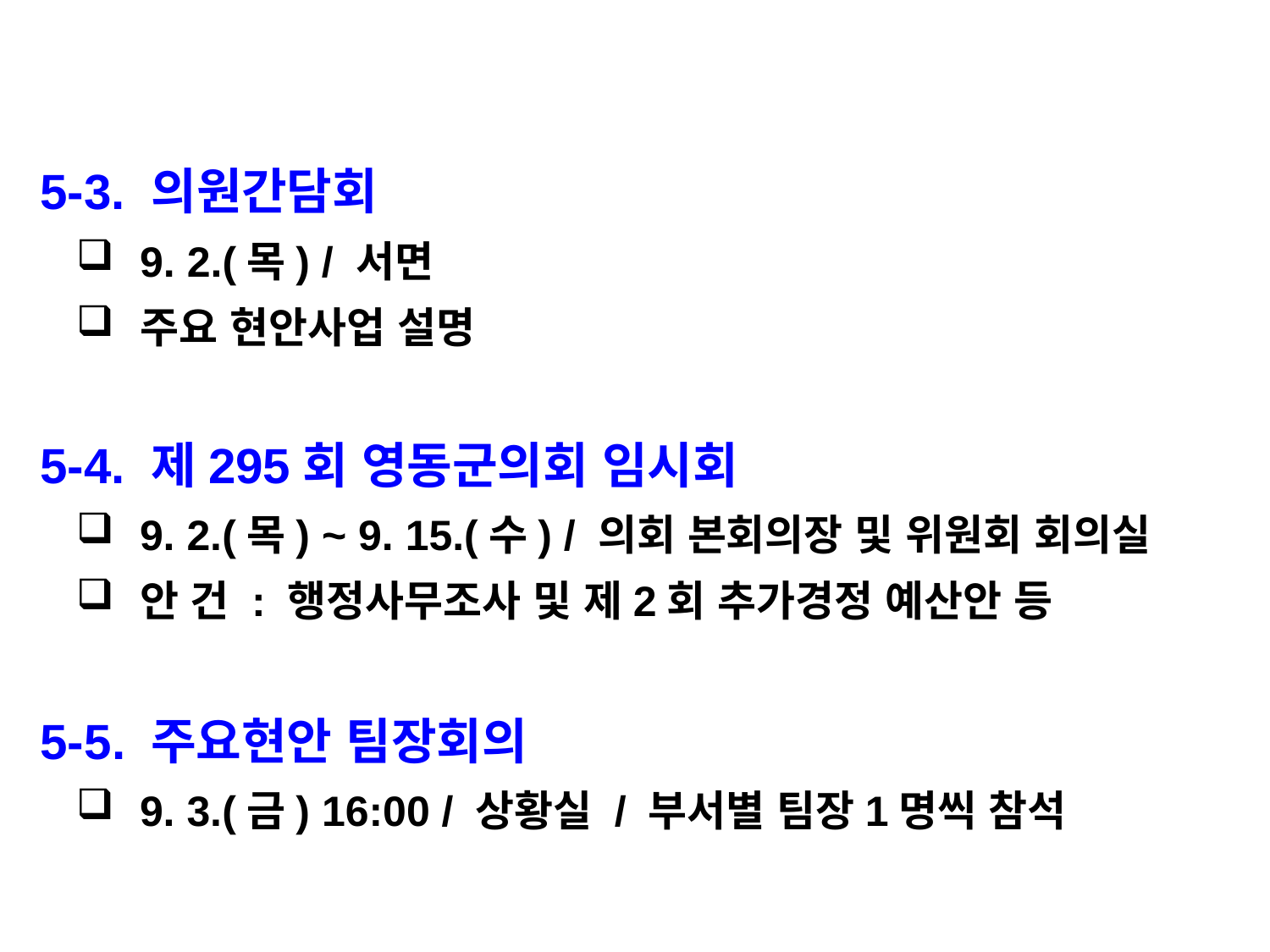

5-3. 의원간담회
9. 2.(목) / 서면
주요 현안사업 설명
  5-4. 제295회 영동군의회 임시회
9. 2.(목) ~ 9. 15.(수) / 의회 본회의장 및 위원회 회의실
안 건 : 행정사무조사 및 제2회 추가경정 예산안 등
  5-5. 주요현안 팀장회의
9. 3.(금) 16:00 / 상황실 / 부서별 팀장1명씩 참석